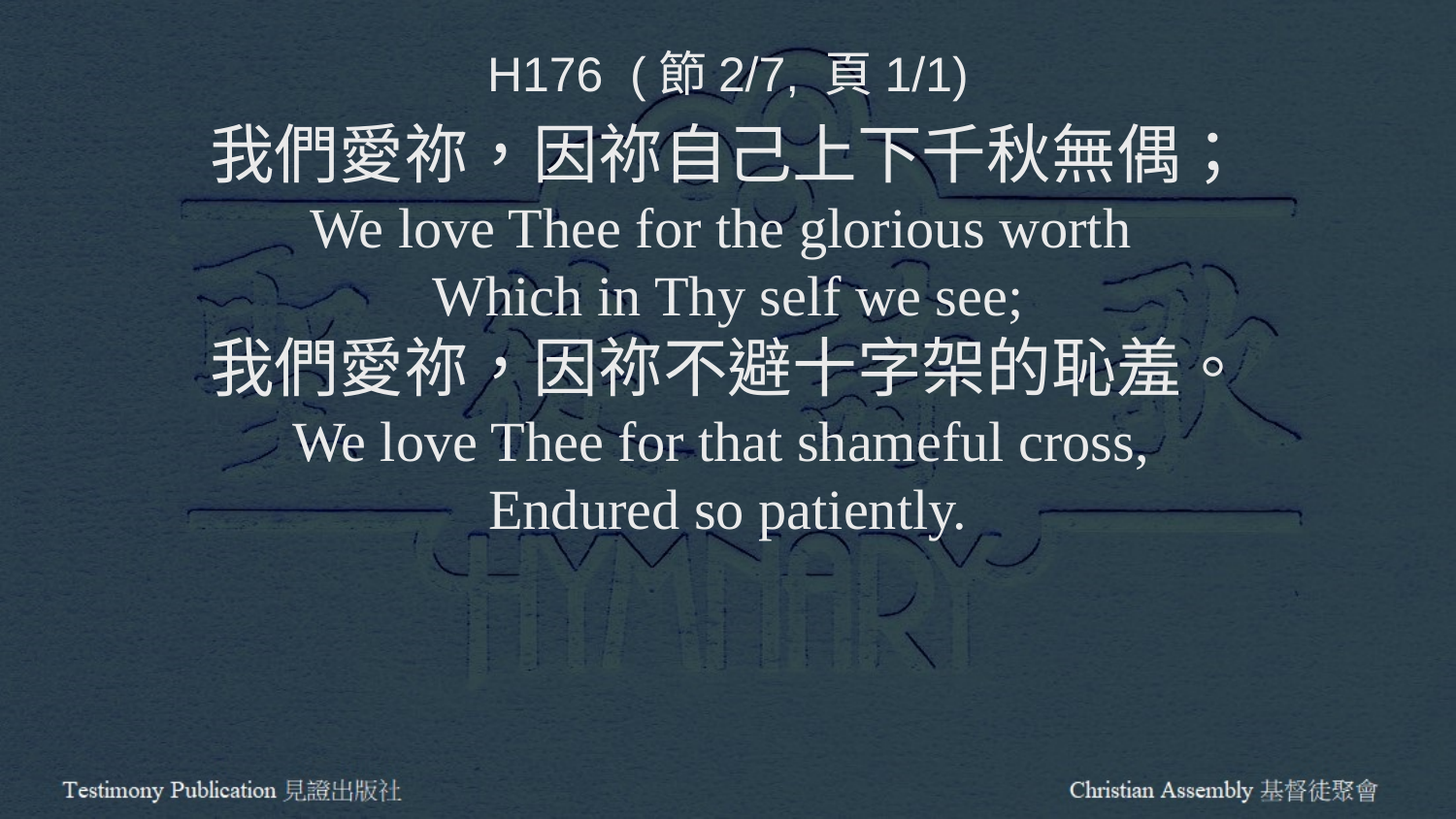

H176  (節2/7, 頁1/1)
我們愛祢，因祢自己上下千秋無偶；
We love Thee for the glorious worth
Which in Thy self we see;
我們愛祢，因祢不避十字架的恥羞。
We love Thee for that shameful cross,
Endured so patiently.